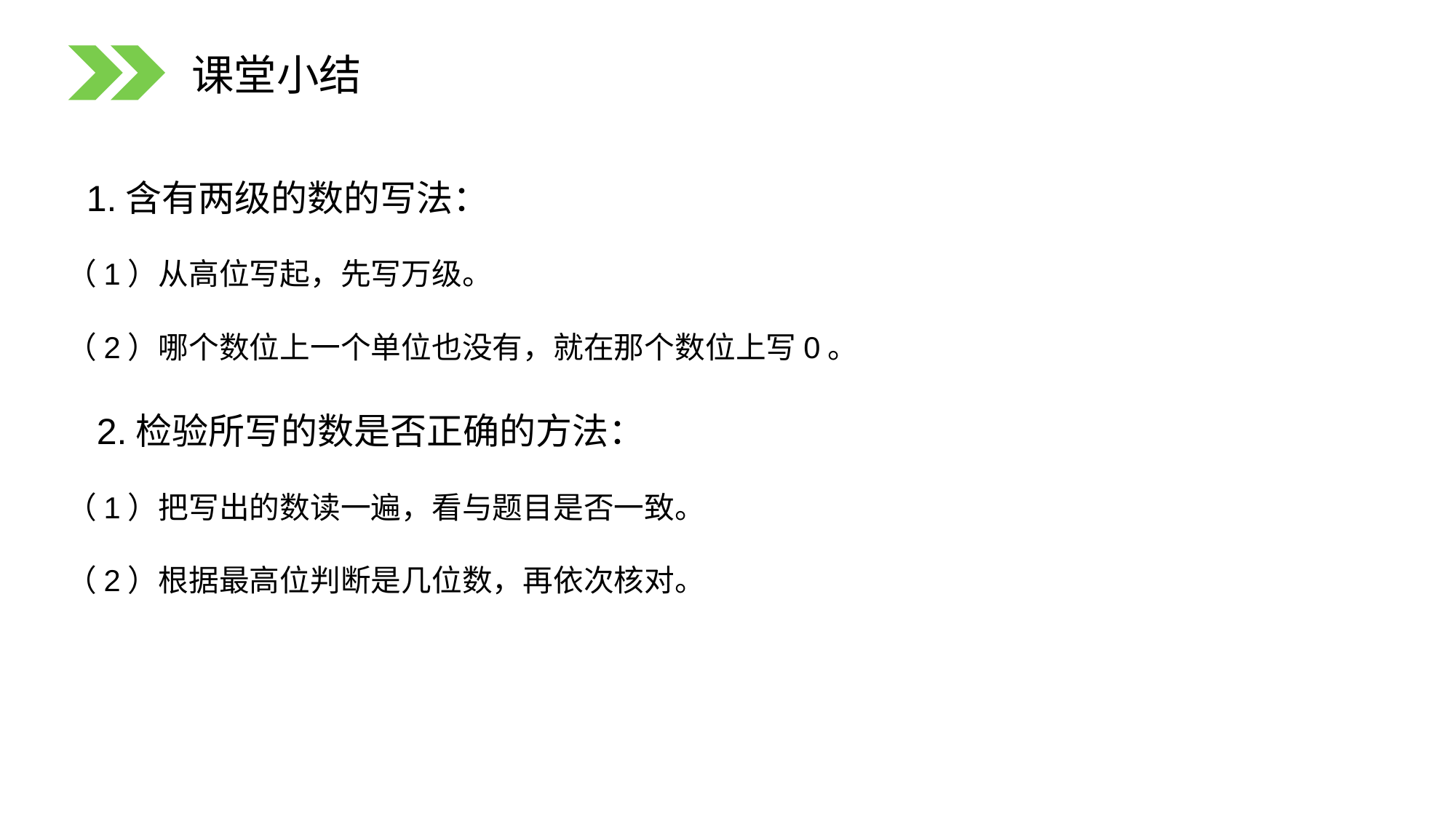

课堂小结
  1.含有两级的数的写法：
（1）从高位写起，先写万级。
（2）哪个数位上一个单位也没有，就在那个数位上写0。
   2.检验所写的数是否正确的方法：
（1）把写出的数读一遍，看与题目是否一致。
（2）根据最高位判断是几位数，再依次核对。